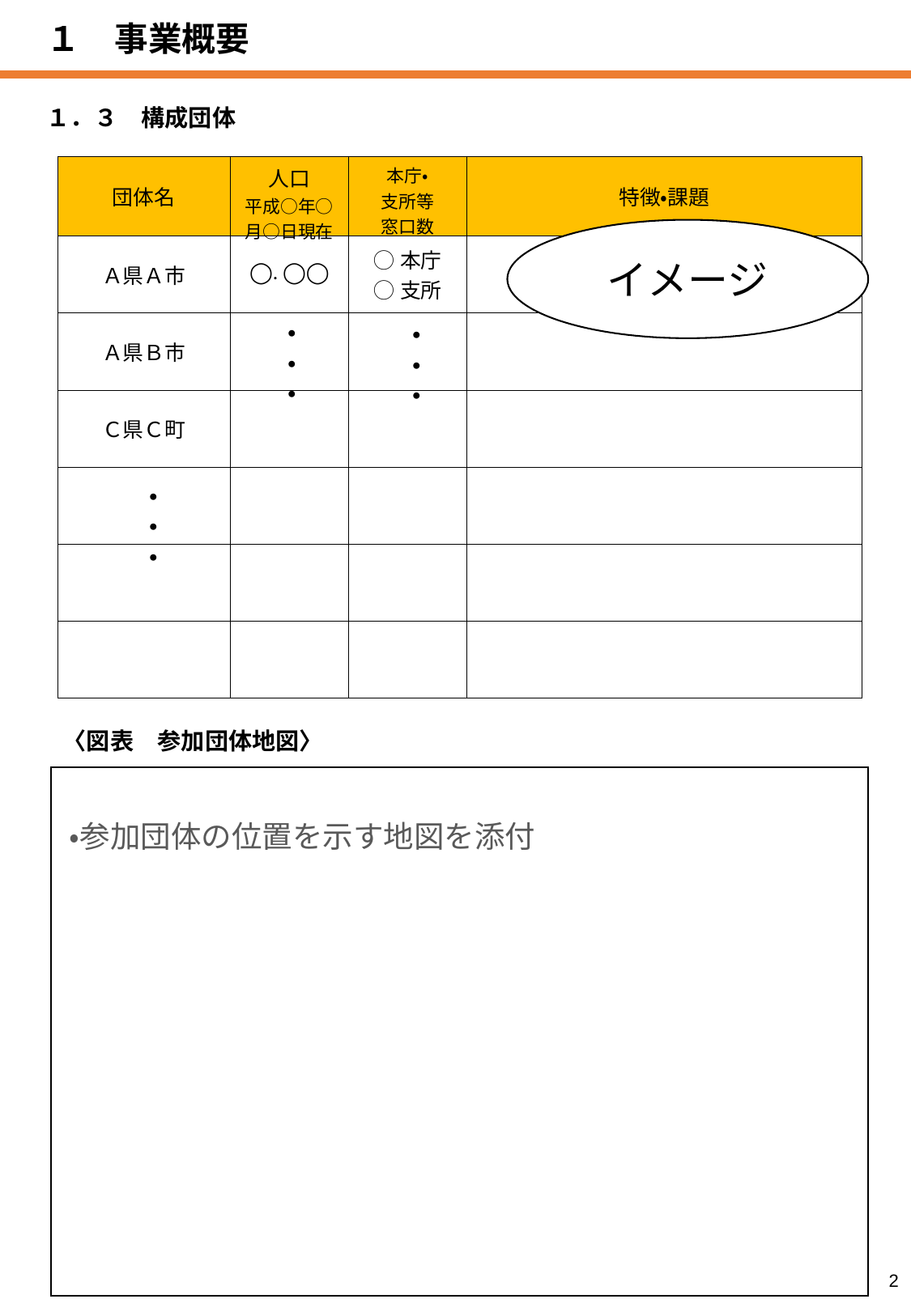

１　事業概要
１．３　構成団体
| 団体名 | 人口 平成○年○月○日現在 | 本庁・ 支所等 窓口数 | 特徴・課題 |
| --- | --- | --- | --- |
| Ａ県Ａ市 | ◯. ◯◯ | ◯本庁 ◯支所 |  |
| Ａ県Ｂ市 |  |  |  |
| Ｃ県Ｃ町 |  |  |  |
|  |  |  |  |
|  |  |  |  |
|  |  |  |  |
イメージ
・・・
・・・
・・・
〈図表　参加団体地図〉
|  |
| --- |
・参加団体の位置を示す地図を添付
2